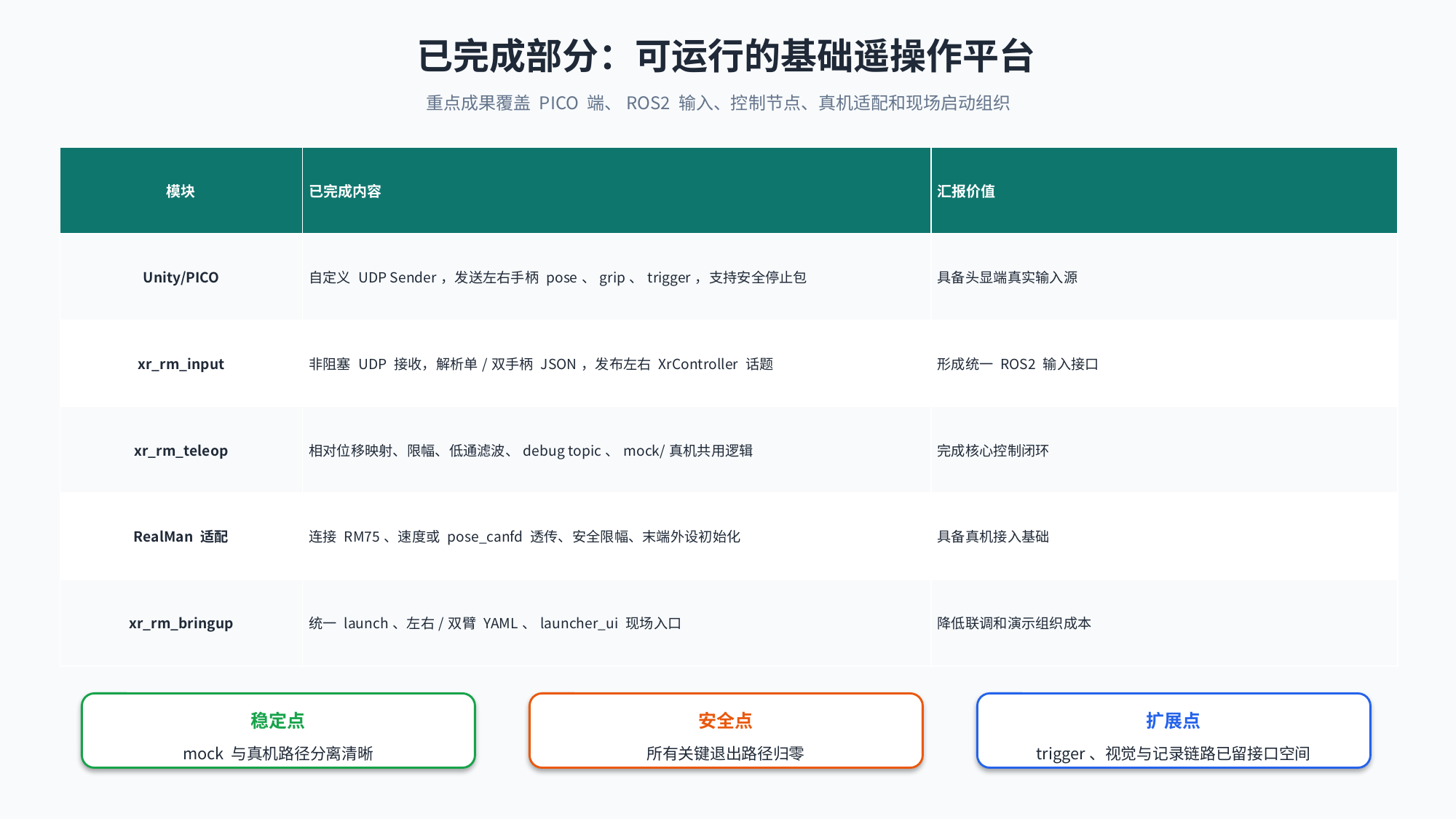

已完成部分：可运行的基础遥操作平台
重点成果覆盖 PICO 端、ROS2 输入、控制节点、真机适配和现场启动组织
| 模块 | 已完成内容 | 汇报价值 |
| --- | --- | --- |
| Unity/PICO | 自定义 UDP Sender，发送左右手柄 pose、grip、trigger，支持安全停止包 | 具备头显端真实输入源 |
| xr\_rm\_input | 非阻塞 UDP 接收，解析单/双手柄 JSON，发布左右 XrController 话题 | 形成统一 ROS2 输入接口 |
| xr\_rm\_teleop | 相对位移映射、限幅、低通滤波、debug topic、mock/真机共用逻辑 | 完成核心控制闭环 |
| RealMan 适配 | 连接 RM75、速度或 pose\_canfd 透传、安全限幅、末端外设初始化 | 具备真机接入基础 |
| xr\_rm\_bringup | 统一 launch、左右/双臂 YAML、launcher\_ui 现场入口 | 降低联调和演示组织成本 |

稳定点
安全点
扩展点
mock 与真机路径分离清晰
所有关键退出路径归零
trigger、视觉与记录链路已留接口空间